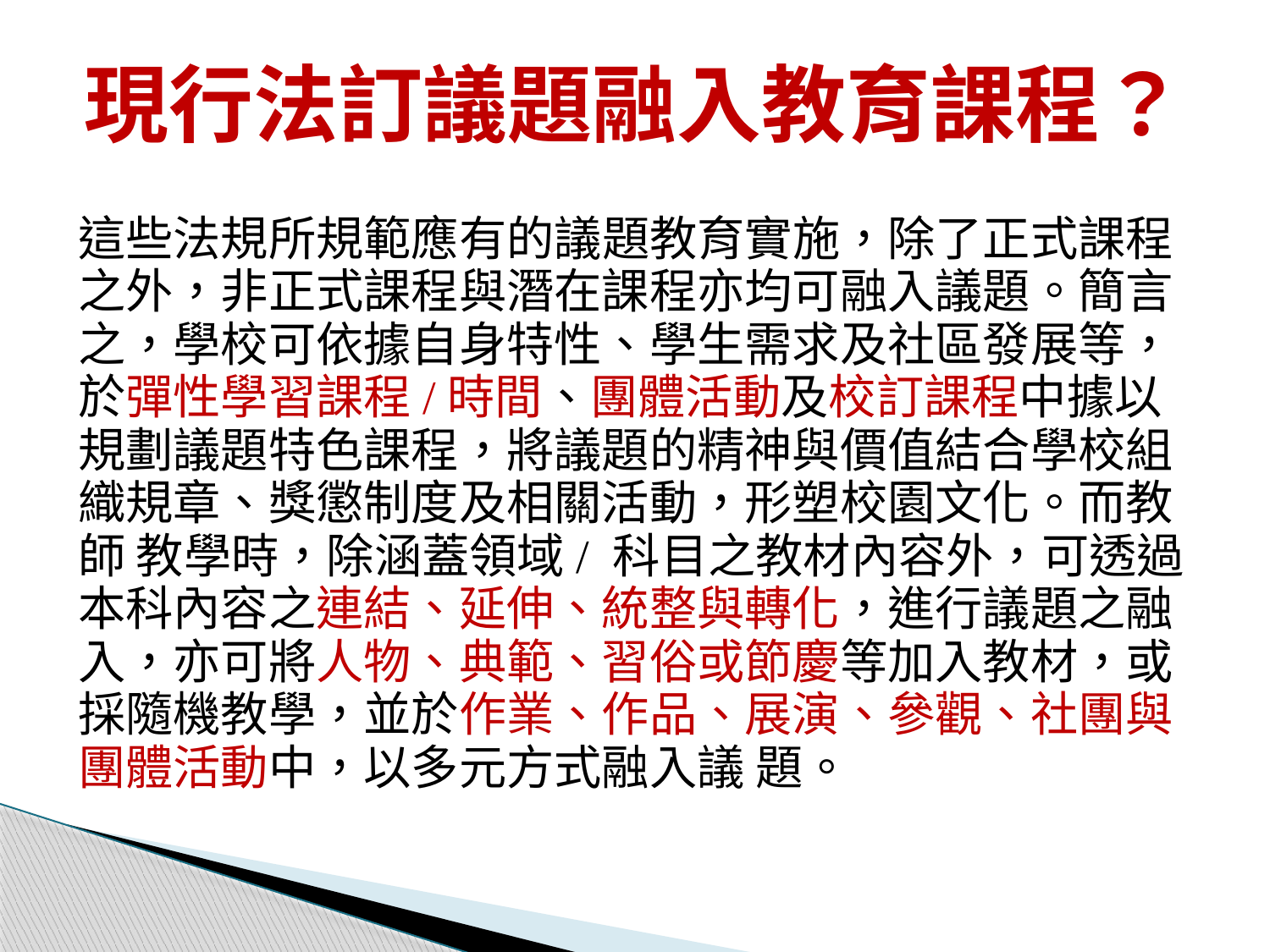

# 現行法訂議題融入教育課程？
這些法規所規範應有的議題教育實施，除了正式課程之外，非正式課程與潛在課程亦均可融入議題。簡言之，學校可依據自身特性、學生需求及社區發展等， 於彈性學習課程/時間、團體活動及校訂課程中據以規劃議題特色課程，將議題的精神與價值結合學校組織規章、獎懲制度及相關活動，形塑校園文化。而教師 教學時，除涵蓋領域/ 科目之教材內容外，可透過本科內容之連結、延伸、統整與轉化，進行議題之融入，亦可將人物、典範、習俗或節慶等加入教材，或採隨機教學，並於作業、作品、展演、參觀、社團與團體活動中，以多元方式融入議 題。